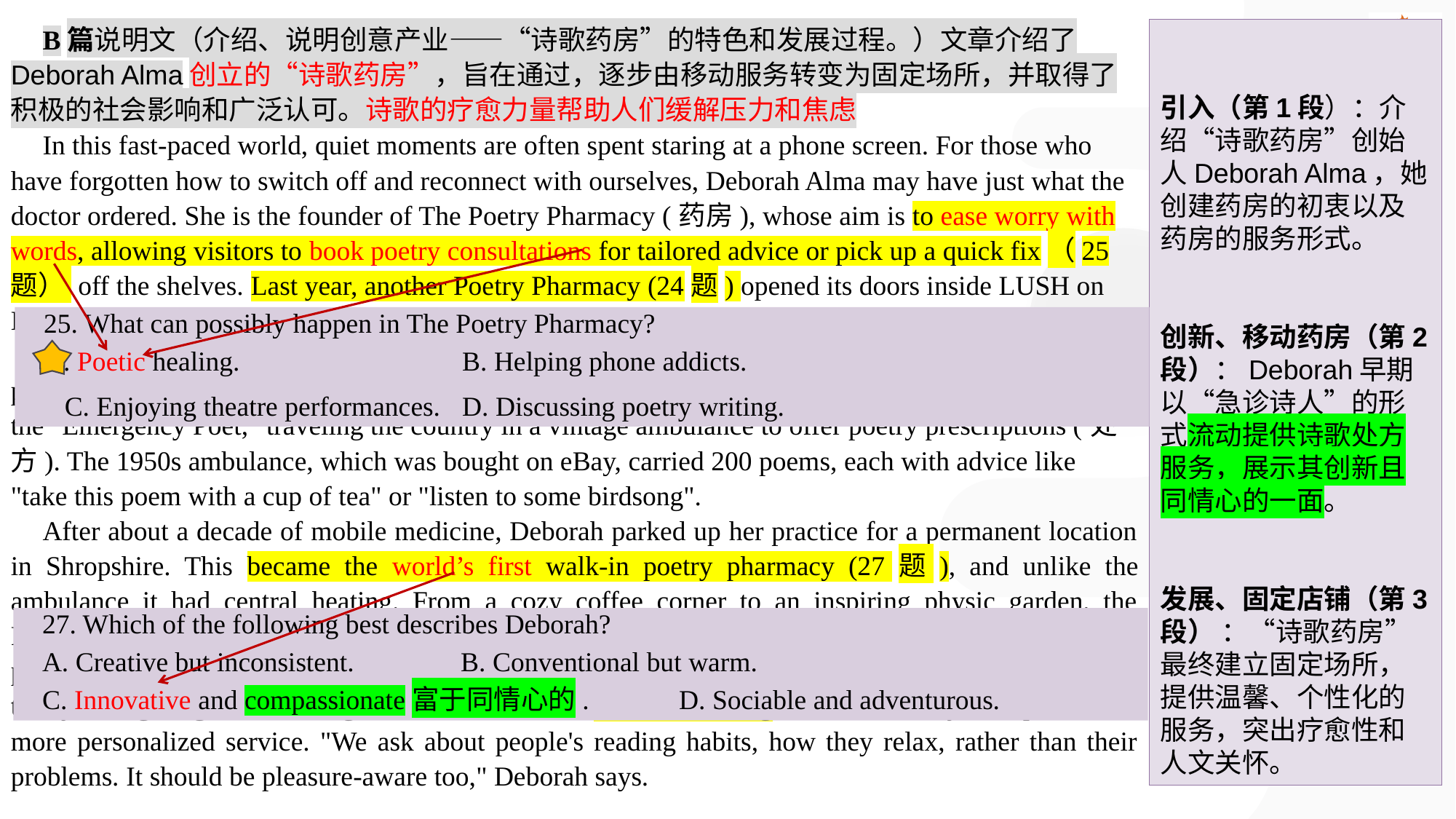

B篇说明文（介绍、说明创意产业——“诗歌药房”的特色和发展过程。）文章介绍了Deborah Alma创立的“诗歌药房”，旨在通过，逐步由移动服务转变为固定场所，并取得了积极的社会影响和广泛认可。诗歌的疗愈力量帮助人们缓解压力和焦虑
In this fast-paced world, quiet moments are often spent staring at a phone screen. For those who have forgotten how to switch off and reconnect with ourselves, Deborah Alma may have just what the doctor ordered. She is the founder of The Poetry Pharmacy (药房), whose aim is to ease worry with words, allowing visitors to book poetry consultations for tailored advice or pick up a quick fix（25题） off the shelves. Last year, another Poetry Pharmacy (24题) opened its doors inside LUSH on London's Oxford Street, seeking to bring a little calm to the capital.
Even before she had two successful “practices”（24题）, Deborah was keenly aware of the power of poetry. She noticed how it could bring people a positive change. This inspired her to become the "Emergency Poet," traveling the country in a vintage ambulance to offer poetry prescriptions (处方). The 1950s ambulance, which was bought on eBay, carried 200 poems, each with advice like "take this poem with a cup of tea" or "listen to some birdsong".
After about a decade of mobile medicine, Deborah parked up her practice for a permanent location in Shropshire. This became the world’s first walk-in poetry pharmacy (27题), and unlike the ambulance it had central heating. From a cozy coffee corner to an inspiring physic garden, the Pharmacy is described as "a peaceful place to rest and dream". "What happens in the shops is that people who look at pills are often buying things for others. It's potentially a little tearful, but the fact that you're giving and thinking about someone else is heartwarming." The Pharmacy also provides a more personalized service. "We ask about people's reading habits, how they relax, rather than their problems. It should be pleasure-aware too," Deborah says.

引入（第1段）：介绍“诗歌药房”创始人Deborah Alma，她创建药房的初衷以及药房的服务形式。

创新、移动药房（第2段）：Deborah早期以“急诊诗人”的形式流动提供诗歌处方服务，展示其创新且同情心的一面。

发展、固定店铺（第3段） ：“诗歌药房”最终建立固定场所，提供温馨、个性化的服务，突出疗愈性和人文关怀。
25. What can possibly happen in The Poetry Pharmacy?
A. Poetic healing.			B. Helping phone addicts.
   C. Enjoying theatre performances.	D. Discussing poetry writing.

27. Which of the following best describes Deborah?
A. Creative but inconsistent.	B. Conventional but warm.
C. Innovative and compassionate富于同情心的.	D. Sociable and adventurous.